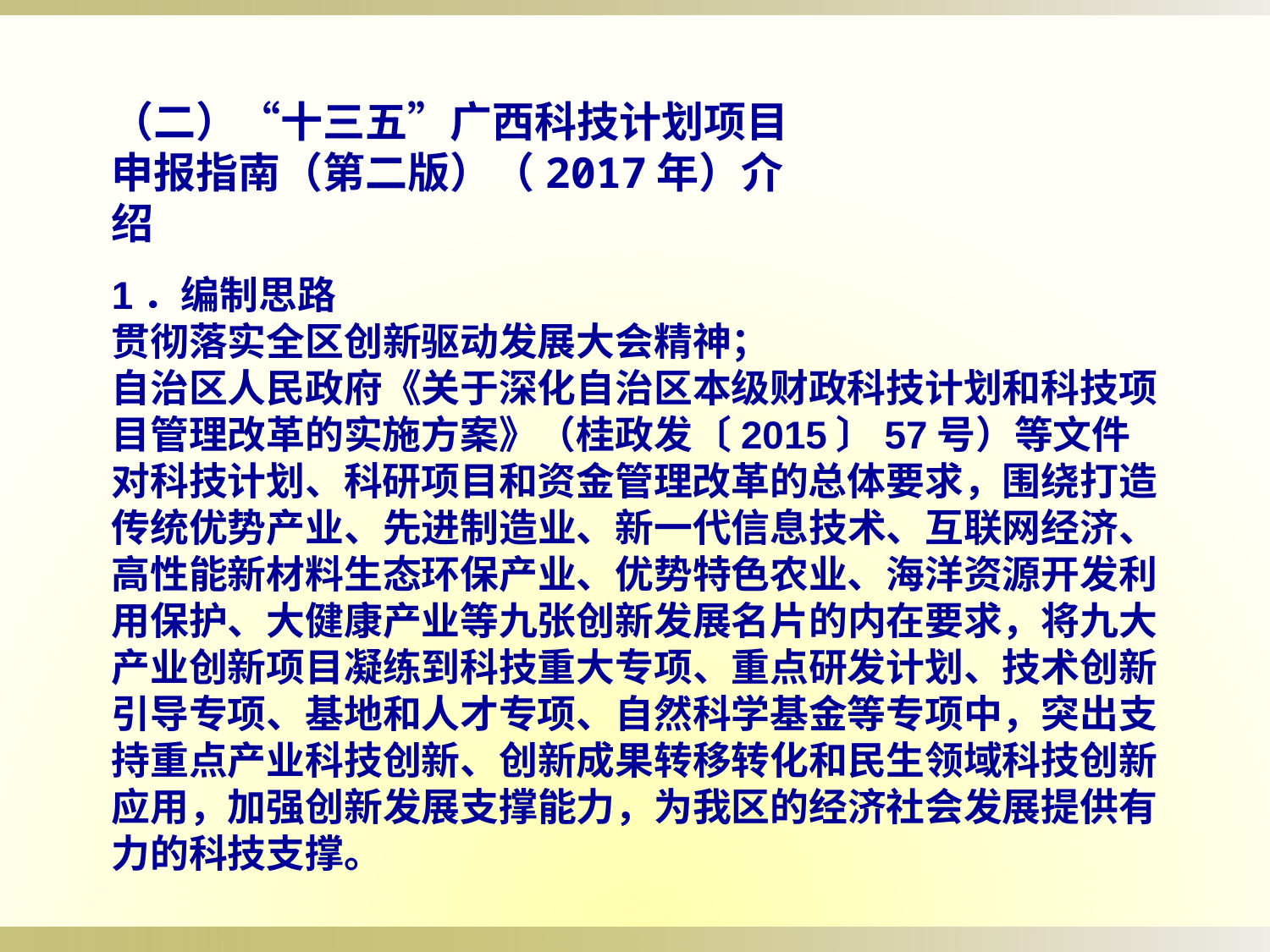

（二）“十三五”广西科技计划项目申报指南（第二版）（2017年）介绍
1．编制思路
贯彻落实全区创新驱动发展大会精神；
自治区人民政府《关于深化自治区本级财政科技计划和科技项目管理改革的实施方案》（桂政发〔2015〕57号）等文件对科技计划、科研项目和资金管理改革的总体要求，围绕打造传统优势产业、先进制造业、新一代信息技术、互联网经济、高性能新材料生态环保产业、优势特色农业、海洋资源开发利用保护、大健康产业等九张创新发展名片的内在要求，将九大产业创新项目凝练到科技重大专项、重点研发计划、技术创新引导专项、基地和人才专项、自然科学基金等专项中，突出支持重点产业科技创新、创新成果转移转化和民生领域科技创新应用，加强创新发展支撑能力，为我区的经济社会发展提供有力的科技支撑。